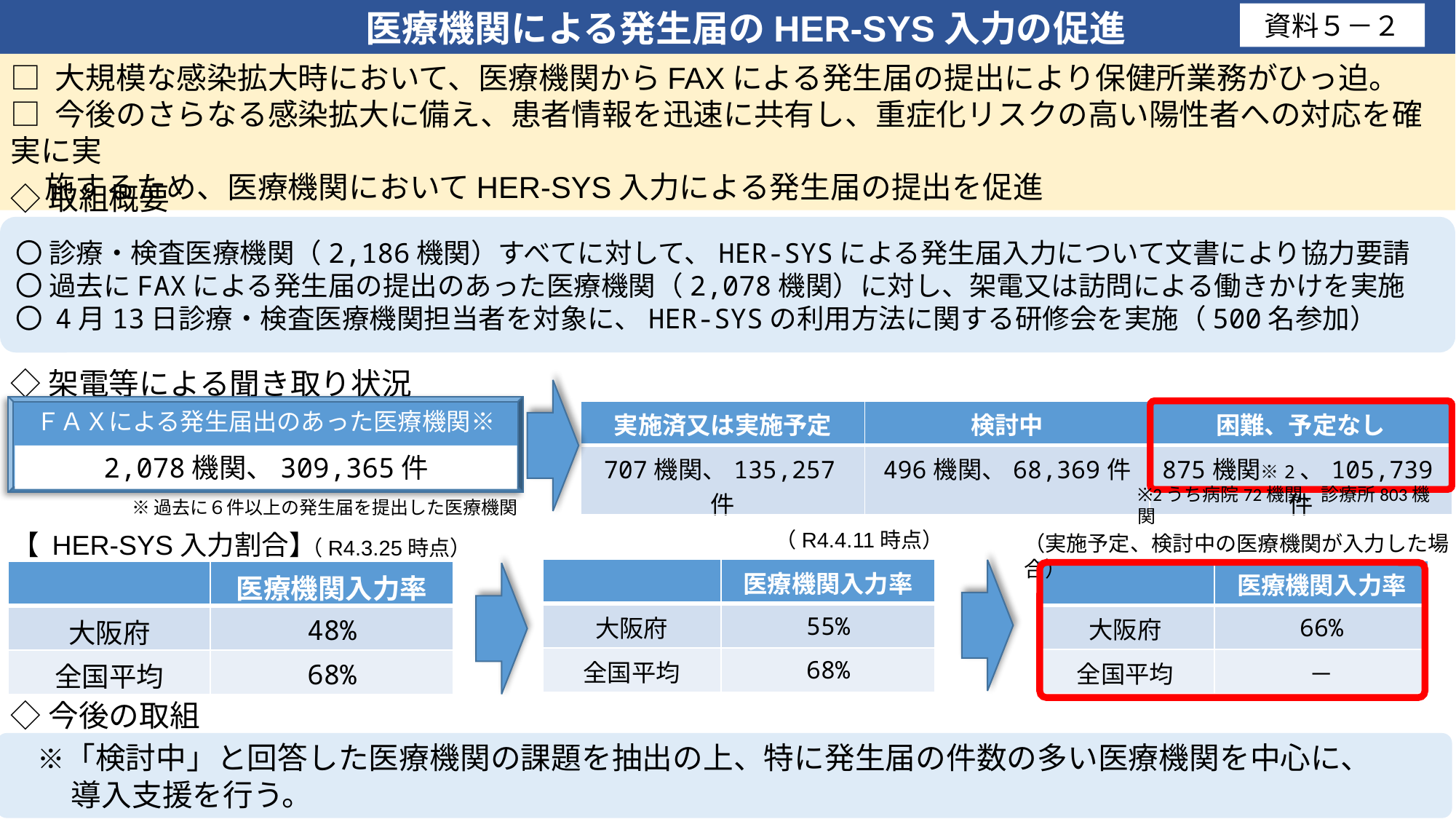

医療機関による発生届のHER-SYS入力の促進
資料５－２
□ 大規模な感染拡大時において、医療機関からFAXによる発生届の提出により保健所業務がひっ迫。
□ 今後のさらなる感染拡大に備え、患者情報を迅速に共有し、重症化リスクの高い陽性者への対応を確実に実
    施するため、医療機関においてHER-SYS入力による発生届の提出を促進
◇取組概要
〇 診療・検査医療機関（2,186機関）すべてに対して、HER-SYSによる発生届入力について文書により協力要請
〇 過去にFAXによる発生届の提出のあった医療機関（2,078機関）に対し、架電又は訪問による働きかけを実施
〇 4月13日診療・検査医療機関担当者を対象に、HER-SYSの利用方法に関する研修会を実施（500名参加）
◇架電等による聞き取り状況

ＦＡＸによる発生届出のあった医療機関※

| 実施済又は実施予定 | 検討中 | 困難、予定なし |
| --- | --- | --- |
| 707機関、135,257件 | 496機関、68,369件 | 875機関※2、105,739件 |
2,078機関、309,365件
※2うち病院72機関、診療所803機関
※過去に６件以上の発生届を提出した医療機関
（R4.4.11時点）
【 HER-SYS入力割合】
（実施予定、検討中の医療機関が入力した場合）
（R4.3.25時点）
|  | 医療機関入力率 |
| --- | --- |
| 大阪府 | 55% |
| 全国平均 | 68% |

|  | 医療機関入力率 |
| --- | --- |
| 大阪府 | 66% |
| 全国平均 | － |
|  | 医療機関入力率 |
| --- | --- |
| 大阪府 | 48% |
| 全国平均 | 68% |

◇今後の取組
　※「検討中」と回答した医療機関の課題を抽出の上、特に発生届の件数の多い医療機関を中心に、
　　導入支援を行う。
1